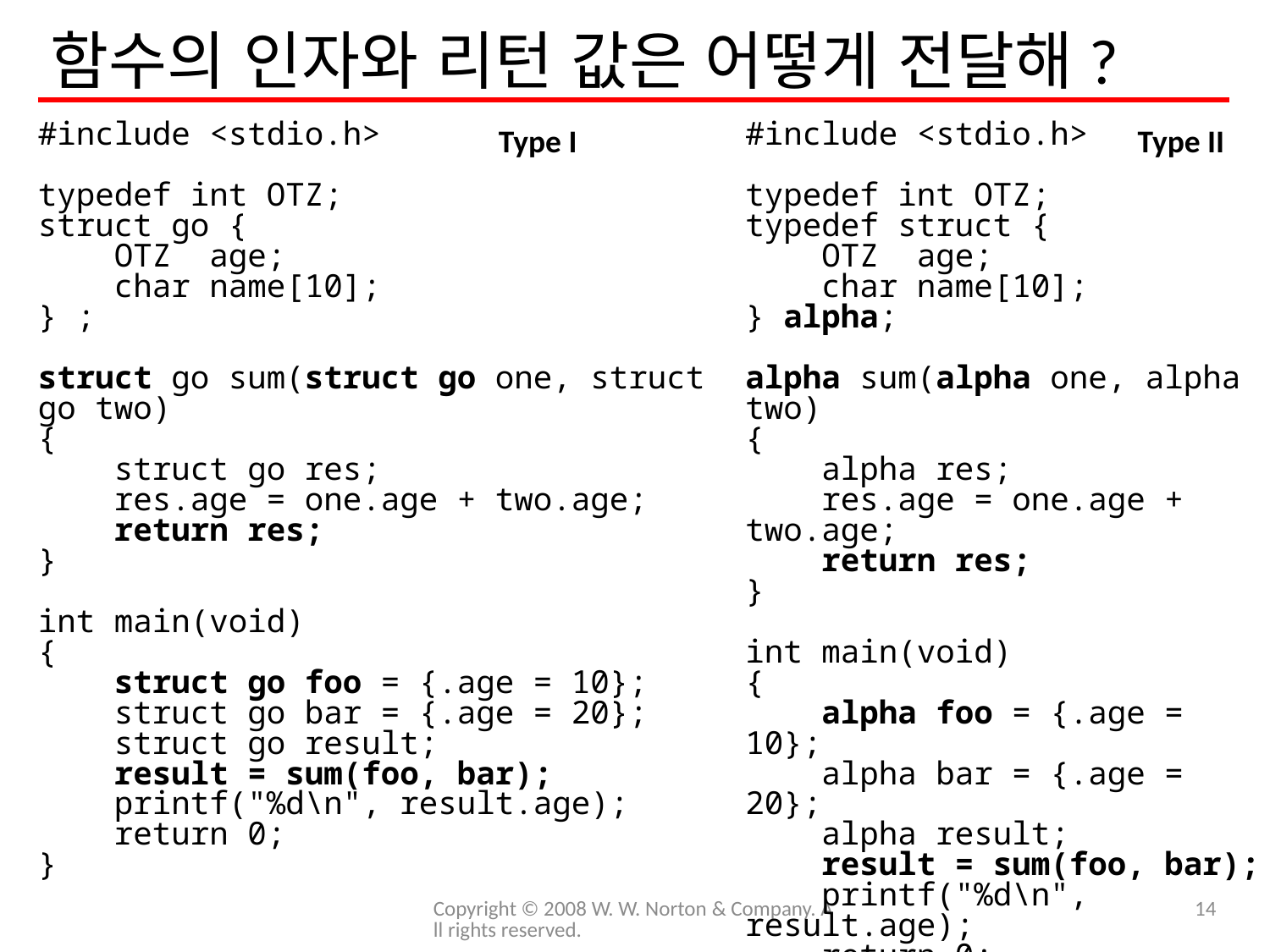

# 함수의 인자와 리턴 값은 어떻게 전달해?
#include <stdio.h>

typedef int OTZ;
struct go {
    OTZ  age;
    char name[10];
} ;

struct go sum(struct go one, struct go two)
{
    struct go res;
    res.age = one.age + two.age;
    return res;
}

int main(void)
{
    struct go foo = {.age = 10};
    struct go bar = {.age = 20};
    struct go result;
    result = sum(foo, bar);
    printf("%d\n", result.age);
    return 0;
}
Type I
#include <stdio.h>

typedef int OTZ;
typedef struct {
    OTZ  age;
    char name[10];
} alpha;

alpha sum(alpha one, alpha two)
{
    alpha res;
    res.age = one.age + two.age;
    return res;
}

int main(void)
{
    alpha foo = {.age = 10};
    alpha bar = {.age = 20};
    alpha result;
    result = sum(foo, bar);
    printf("%d\n", result.age);
    return 0;
}
Type II
Copyright © 2008 W. W. Norton & Company. All rights reserved.
14